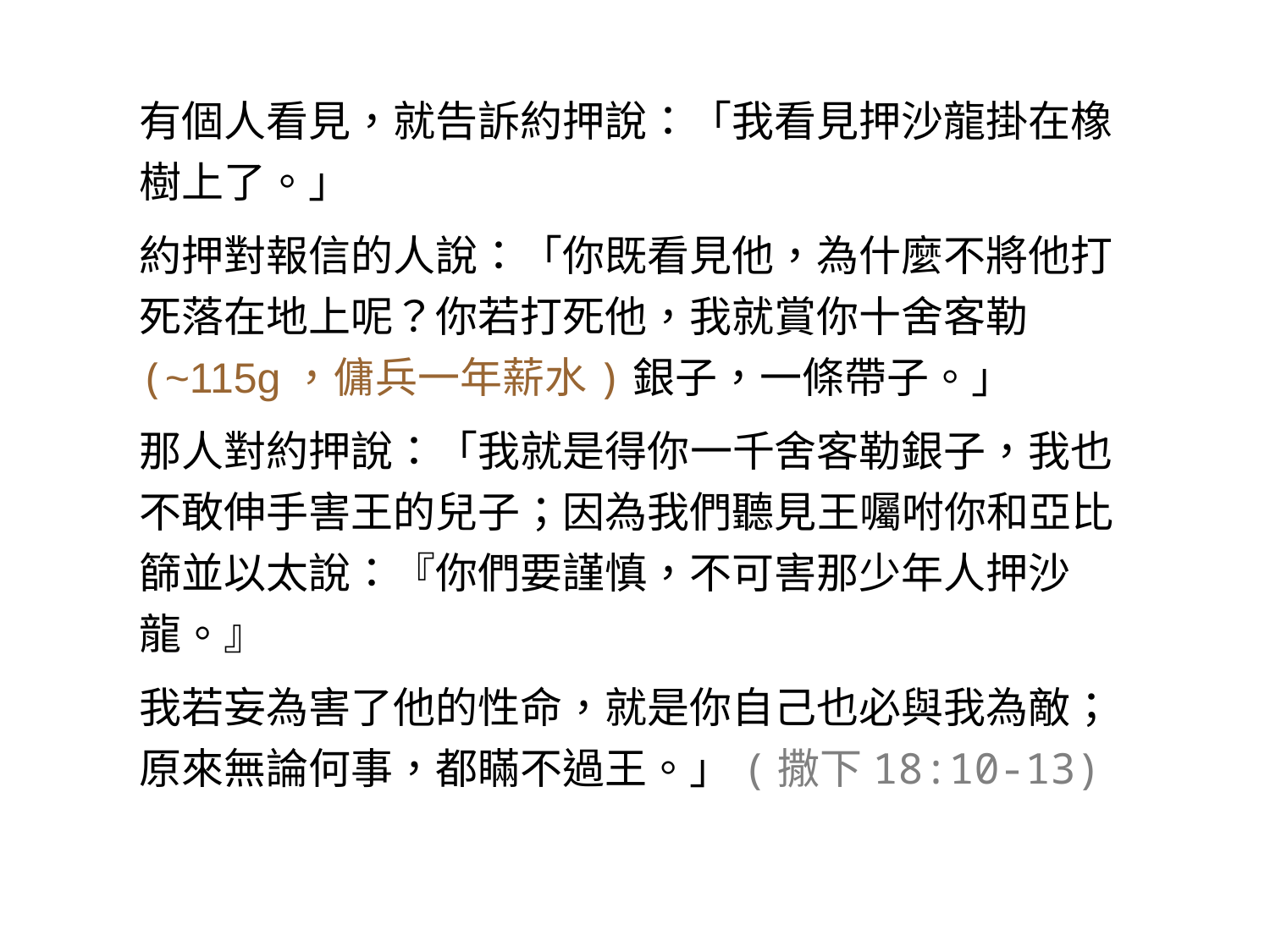

有個人看見，就告訴約押說：「我看見押沙龍掛在橡樹上了。」
約押對報信的人說：「你既看見他，為什麼不將他打死落在地上呢？你若打死他，我就賞你十舍客勒(~115g，傭兵一年薪水)銀子，一條帶子。」
那人對約押說：「我就是得你一千舍客勒銀子，我也不敢伸手害王的兒子；因為我們聽見王囑咐你和亞比篩並以太說：『你們要謹慎，不可害那少年人押沙龍。』
我若妄為害了他的性命，就是你自己也必與我為敵；原來無論何事，都瞞不過王。」(撒下18:10-13)